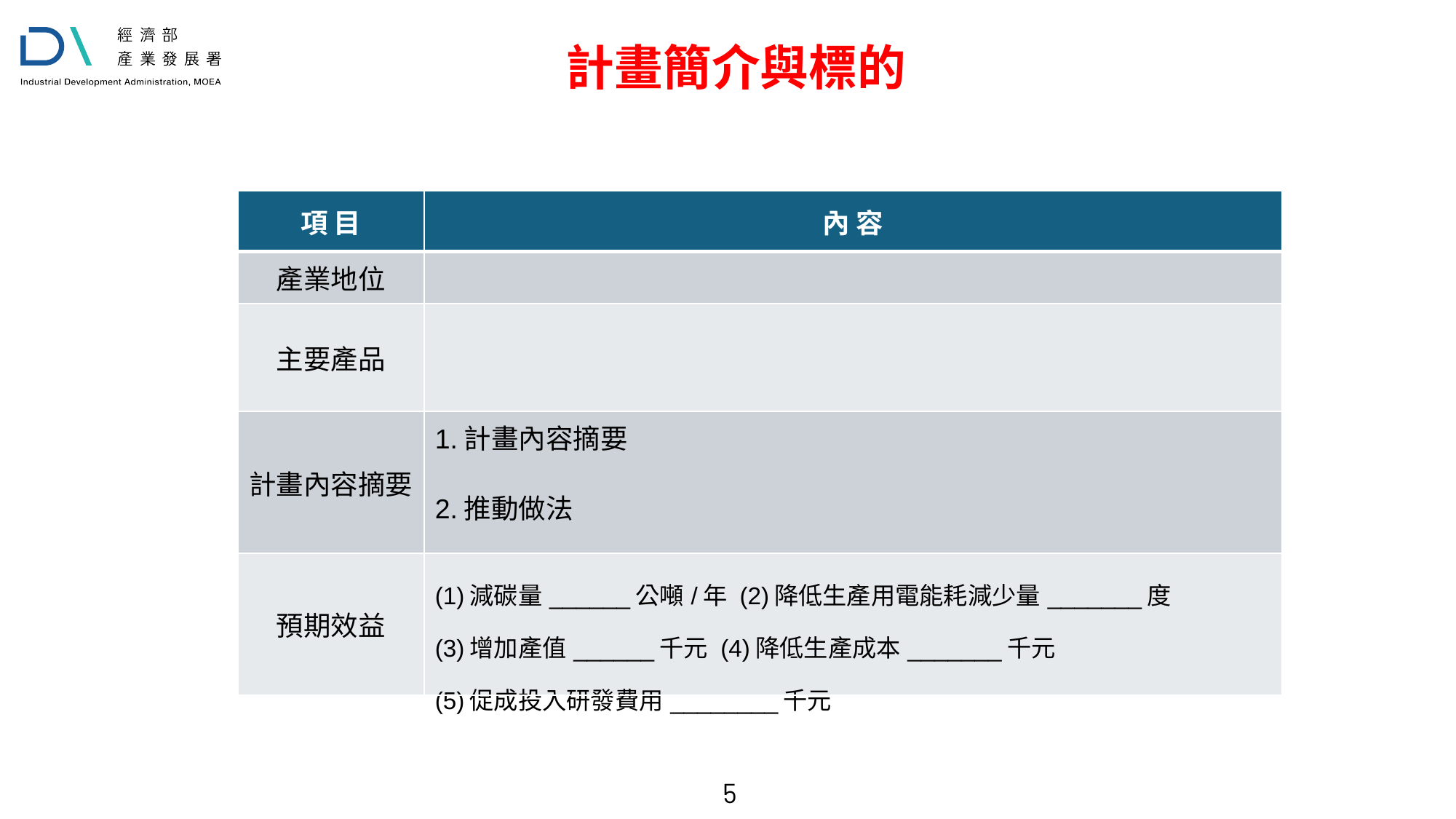

計畫簡介與標的
| 項 目 | 內 容 |
| --- | --- |
| 產業地位 |  |
| 主要產品 |  |
| 計畫內容摘要 | 1.計畫內容摘要 2.推動做法 |
| 預期效益 | (1)減碳量\_\_\_\_\_\_公噸/年 (2)降低生產用電能耗減少量\_\_\_\_\_\_\_度 (3)增加產值\_\_\_\_\_\_千元 (4)降低生產成本\_\_\_\_\_\_\_千元 (5)促成投入研發費用\_\_\_\_\_\_\_\_千元 |
5